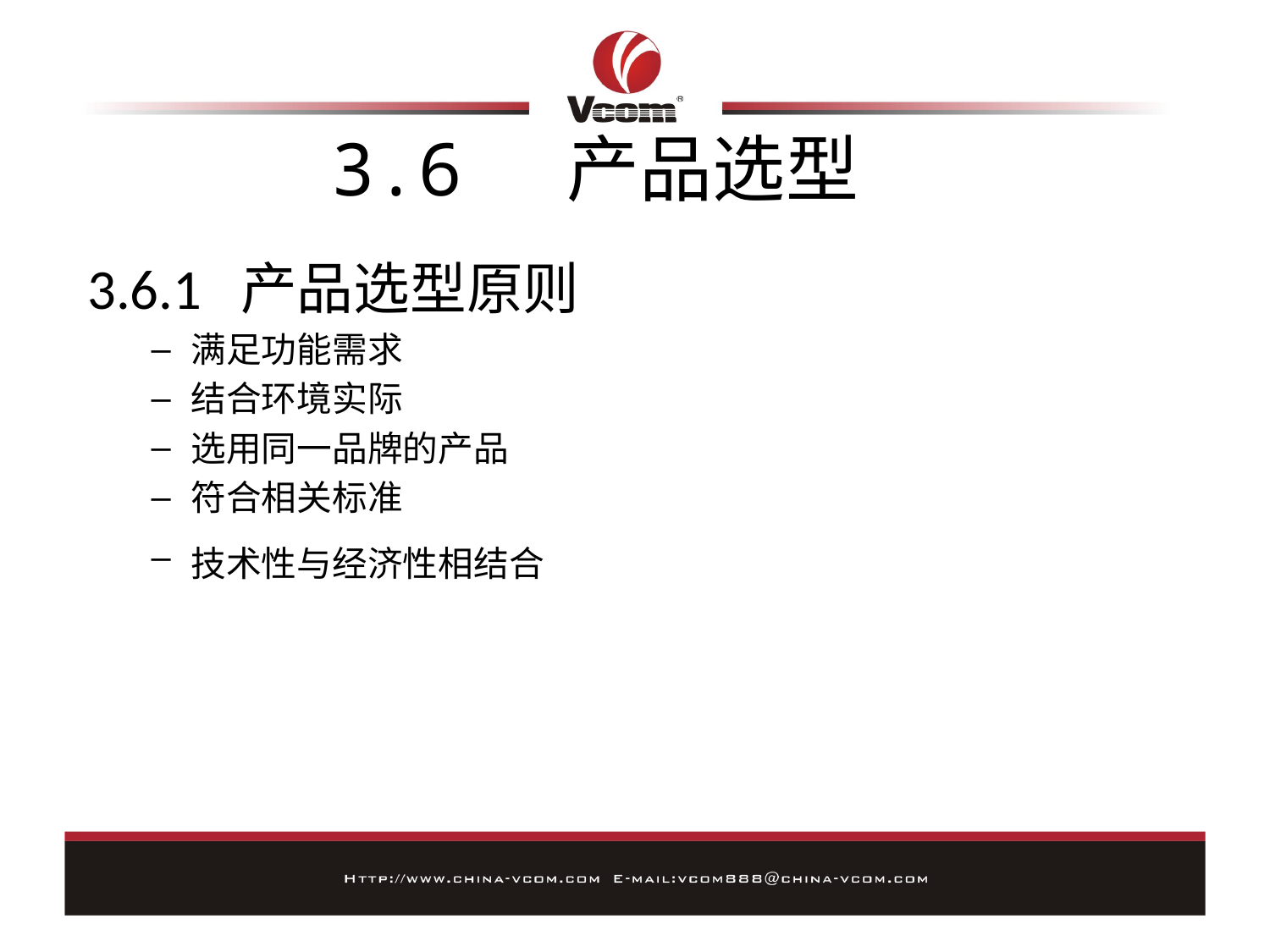

# 3.6  产品选型
3.6.1  产品选型原则
满足功能需求
结合环境实际
选用同一品牌的产品
符合相关标准
技术性与经济性相结合